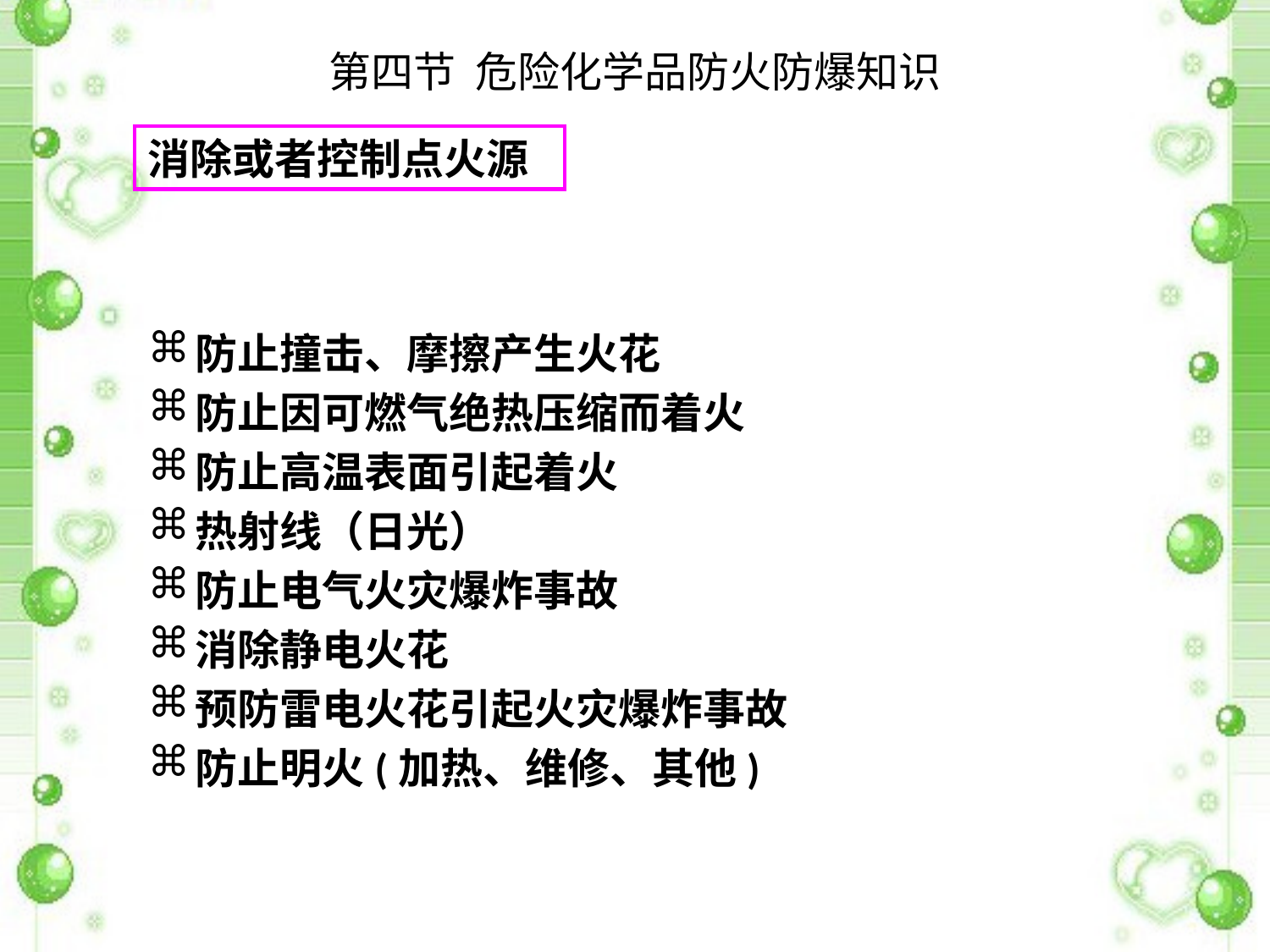

第四节  危险化学品防火防爆知识
消除或者控制点火源
防止撞击、摩擦产生火花
防止因可燃气绝热压缩而着火
防止高温表面引起着火
热射线（日光）
防止电气火灾爆炸事故
消除静电火花
预防雷电火花引起火灾爆炸事故
防止明火(加热、维修、其他)